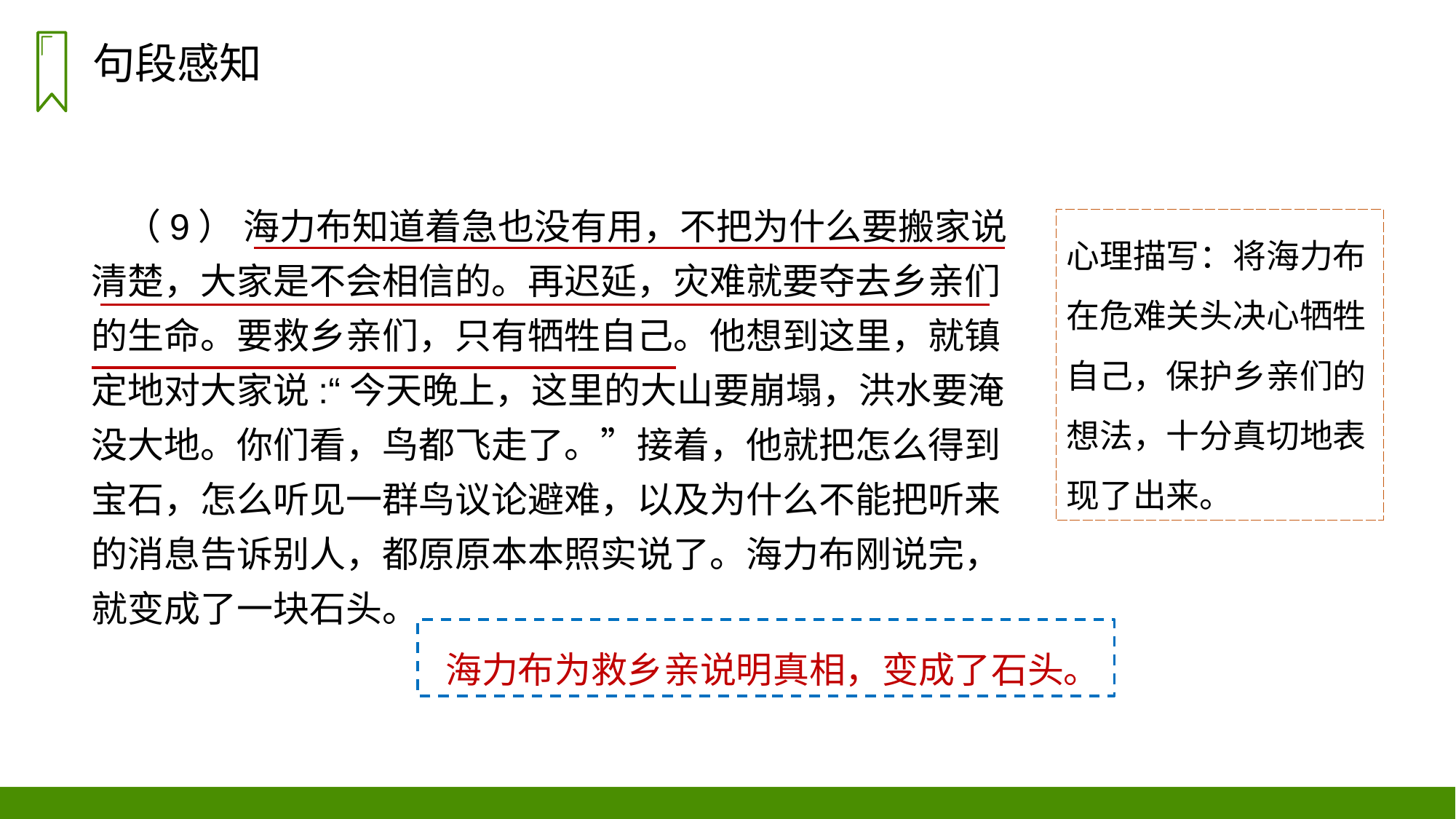

句段感知
   （9） 海力布知道着急也没有用，不把为什么要搬家说清楚，大家是不会相信的。再迟延，灾难就要夺去乡亲们的生命。要救乡亲们，只有牺牲自己。他想到这里，就镇定地对大家说:“今天晚上，这里的大山要崩塌，洪水要淹没大地。你们看，鸟都飞走了。”接着，他就把怎么得到宝石，怎么听见一群鸟议论避难，以及为什么不能把听来的消息告诉别人，都原原本本照实说了。海力布刚说完，就变成了一块石头。
心理描写：将海力布在危难关头决心牺牲自己，保护乡亲们的想法，十分真切地表现了出来。
 海力布为救乡亲说明真相，变成了石头。